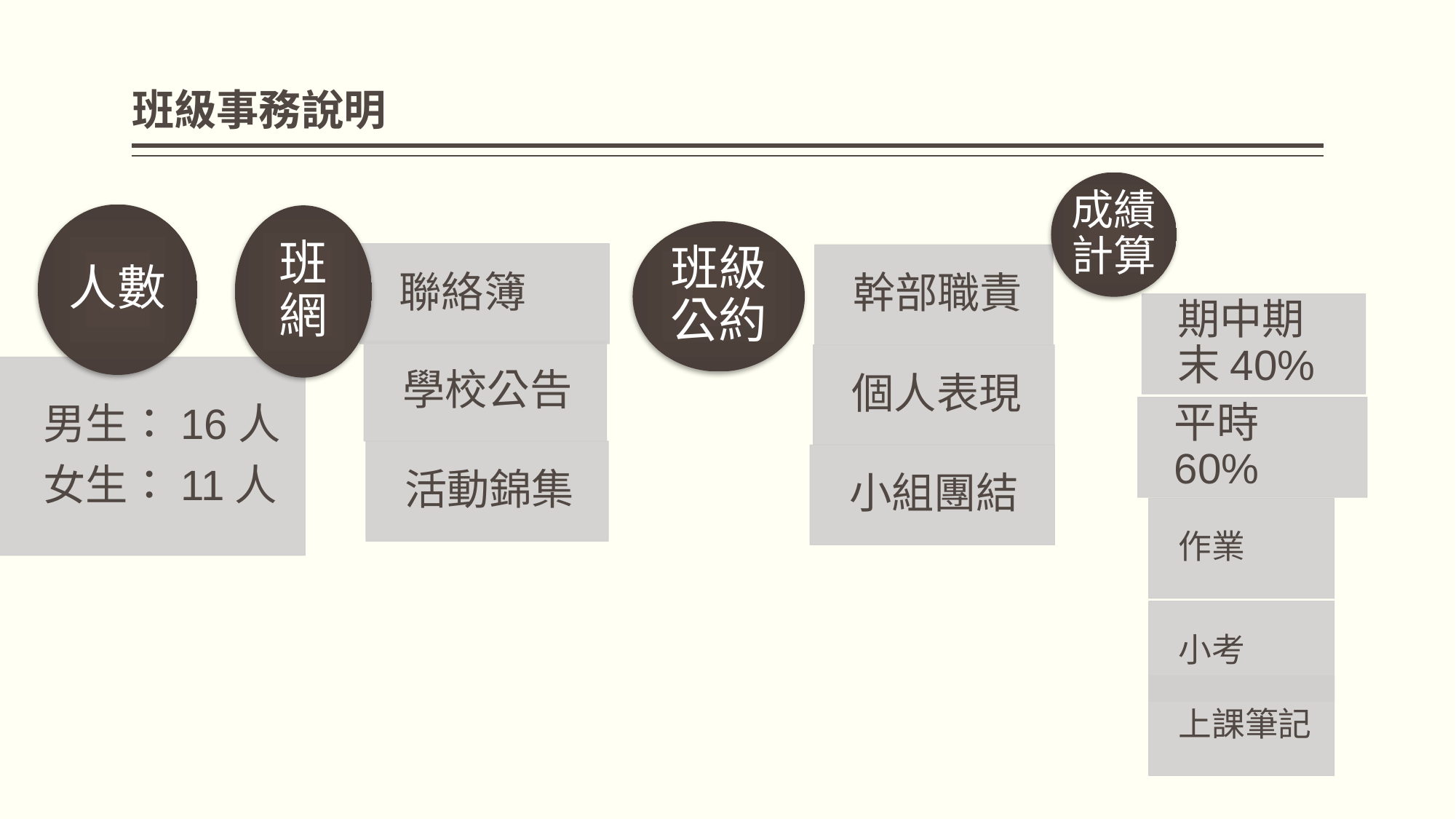

# 班級事務說明
男生：16人
女生：11人
人數
聯絡簿
學校公告
活動錦集
班網
幹部職責
個人表現
小組團結
班級公約
期中期末40%
平時60%
作業
小考
上課筆記
成績計算